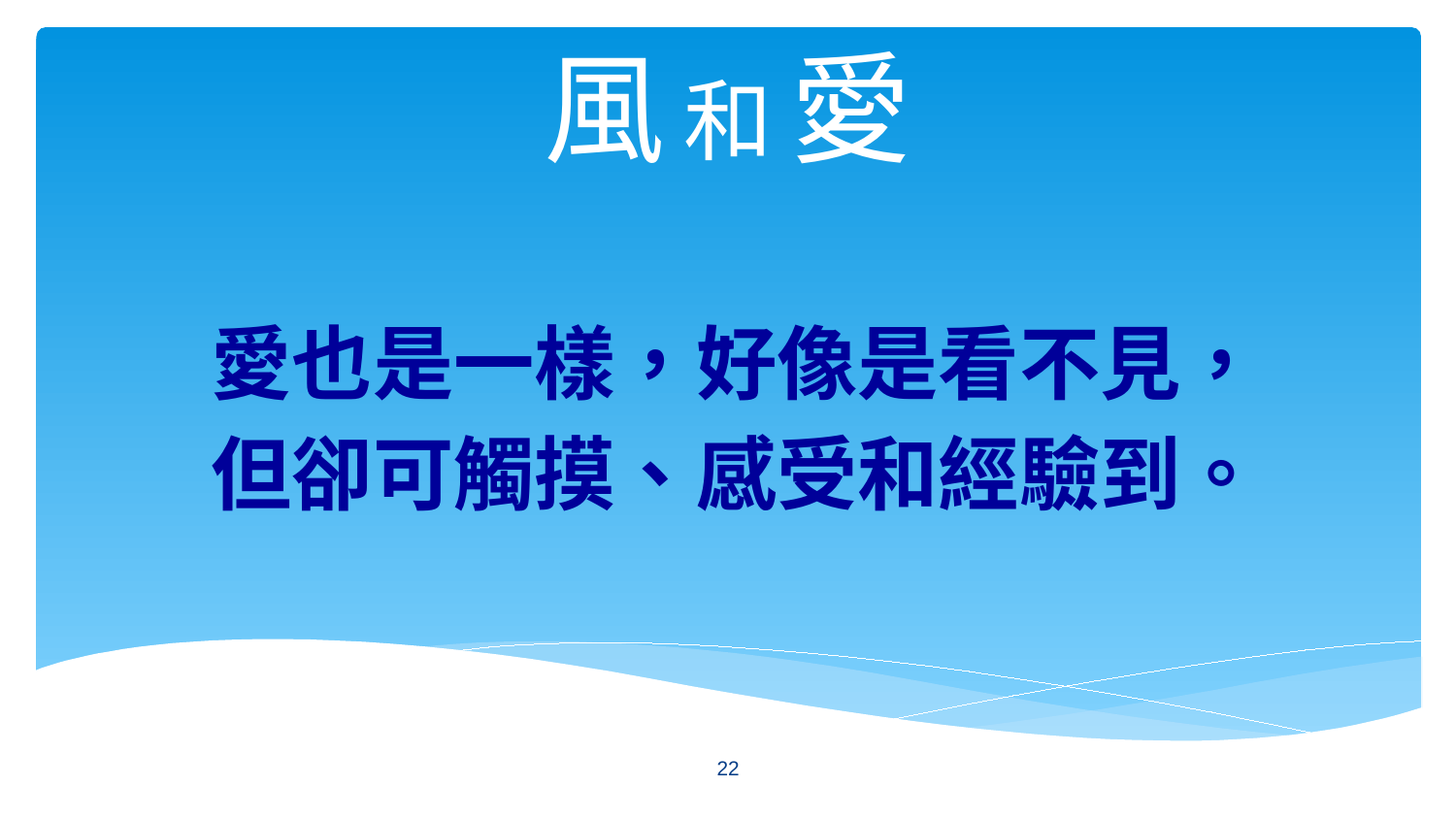

# 風 和 愛
愛也是一樣，好像是看不見，
但卻可觸摸、感受和經驗到。
22